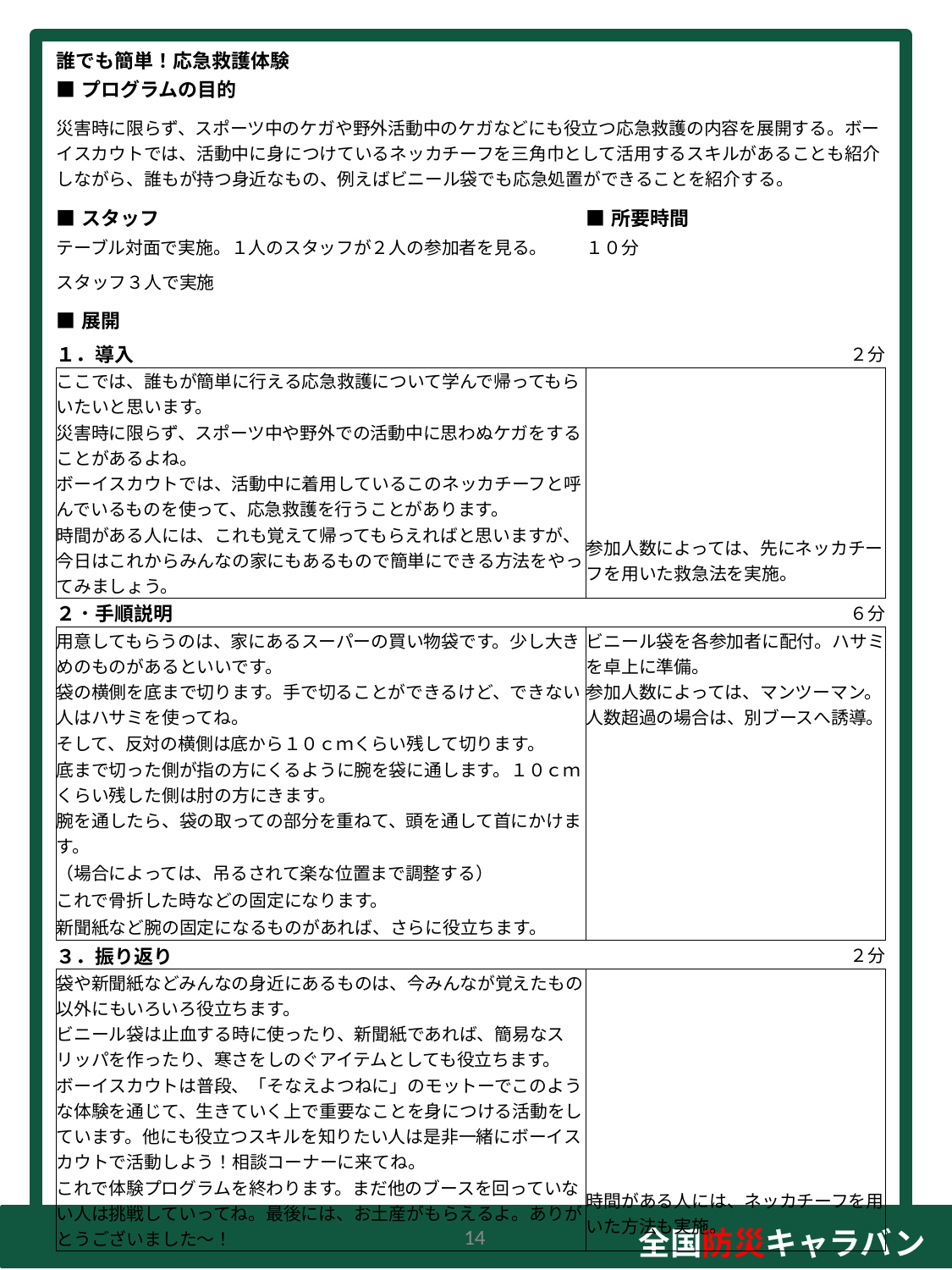

| 誰でも簡単！応急救護体験 |  |  |
| --- | --- | --- |
| ■プログラムの目的 |  |  |
| 災害時に限らず、スポーツ中のケガや野外活動中のケガなどにも役立つ応急救護の内容を展開する。ボーイスカウトでは、活動中に身につけているネッカチーフを三角巾として活用するスキルがあることも紹介しながら、誰もが持つ身近なもの、例えばビニール袋でも応急処置ができることを紹介する。 |  |  |
| ■スタッフ |  | ■所要時間 |
| テーブル対面で実施。１人のスタッフが２人の参加者を見る。 |  | １０分 |
| スタッフ３人で実施 |  |  |
| ■展開 |  |  |
| １．導入 |  | ２分 |
| ここでは、誰もが簡単に行える応急救護について学んで帰ってもらいたいと思います。 |  |  |
| 災害時に限らず、スポーツ中や野外での活動中に思わぬケガをすることがあるよね。 |  |  |
| ボーイスカウトでは、活動中に着用しているこのネッカチーフと呼んでいるものを使って、応急救護を行うことがあります。 |  |  |
| 時間がある人には、これも覚えて帰ってもらえればと思いますが、今日はこれからみんなの家にもあるもので簡単にできる方法をやってみましょう。 |  | 参加人数によっては、先にネッカチーフを用いた救急法を実施。 |
| ２．手順説明 |  | ６分 |
| 用意してもらうのは、家にあるスーパーの買い物袋です。少し大きめのものがあるといいです。 |  | ビニール袋を各参加者に配付。ハサミを卓上に準備。 |
| 袋の横側を底まで切ります。手で切ることができるけど、できない人はハサミを使ってね。 |  | 参加人数によっては、マンツーマン。人数超過の場合は、別ブースへ誘導。 |
| そして、反対の横側は底から１０ｃｍくらい残して切ります。 |  |  |
| 底まで切った側が指の方にくるように腕を袋に通します。１０ｃｍくらい残した側は肘の方にきます。 |  |  |
| 腕を通したら、袋の取っての部分を重ねて、頭を通して首にかけます。 |  |  |
| （場合によっては、吊るされて楽な位置まで調整する） |  |  |
| これで骨折した時などの固定になります。 |  |  |
| 新聞紙など腕の固定になるものがあれば、さらに役立ちます。 |  |  |
| ３．振り返り |  | ２分 |
| 袋や新聞紙などみんなの身近にあるものは、今みんなが覚えたもの以外にもいろいろ役立ちます。 |  |  |
| ビニール袋は止血する時に使ったり、新聞紙であれば、簡易なスリッパを作ったり、寒さをしのぐアイテムとしても役立ちます。 |  |  |
| ボーイスカウトは普段、「そなえよつねに」のモットーでこのような体験を通じて、生きていく上で重要なことを身につける活動をしています。他にも役立つスキルを知りたい人は是非一緒にボーイスカウトで活動しよう！相談コーナーに来てね。 |  |  |
| これで体験プログラムを終わります。まだ他のブースを回っていない人は挑戦していってね。最後には、お土産がもらえるよ。ありがとうございました～！ |  | 時間がある人には、ネッカチーフを用いた方法も実施。 |
14